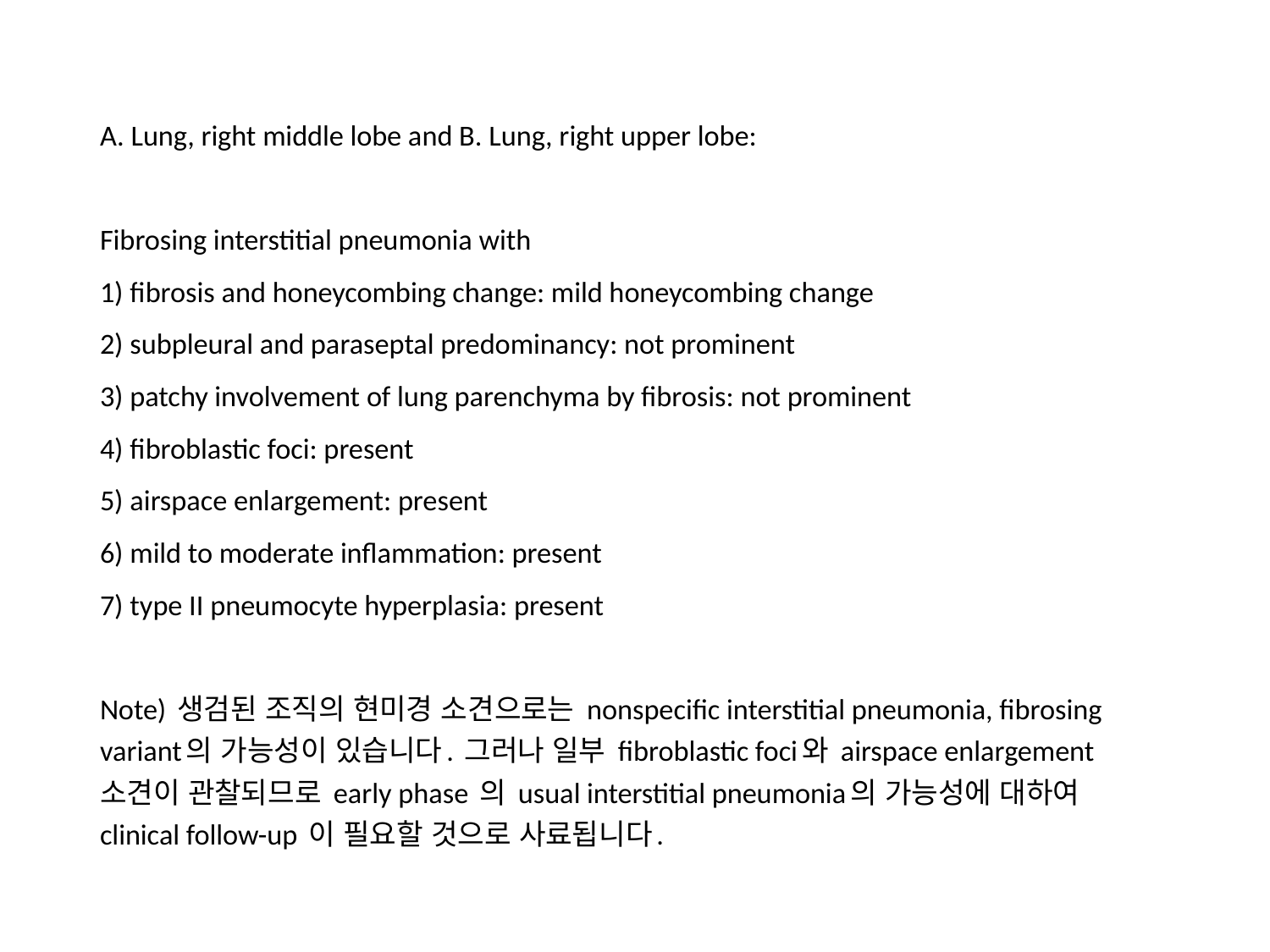

A. Lung, right middle lobe and B. Lung, right upper lobe:

Fibrosing interstitial pneumonia with
1) fibrosis and honeycombing change: mild honeycombing change
2) subpleural and paraseptal predominancy: not prominent
3) patchy involvement of lung parenchyma by fibrosis: not prominent
4) fibroblastic foci: present
5) airspace enlargement: present
6) mild to moderate inflammation: present
7) type II pneumocyte hyperplasia: present

Note) 생검된 조직의 현미경 소견으로는 nonspecific interstitial pneumonia, fibrosing variant의 가능성이 있습니다. 그러나 일부 fibroblastic foci와 airspace enlargement 소견이 관찰되므로 early phase 의 usual interstitial pneumonia의 가능성에 대하여 clinical follow-up 이 필요할 것으로 사료됩니다.